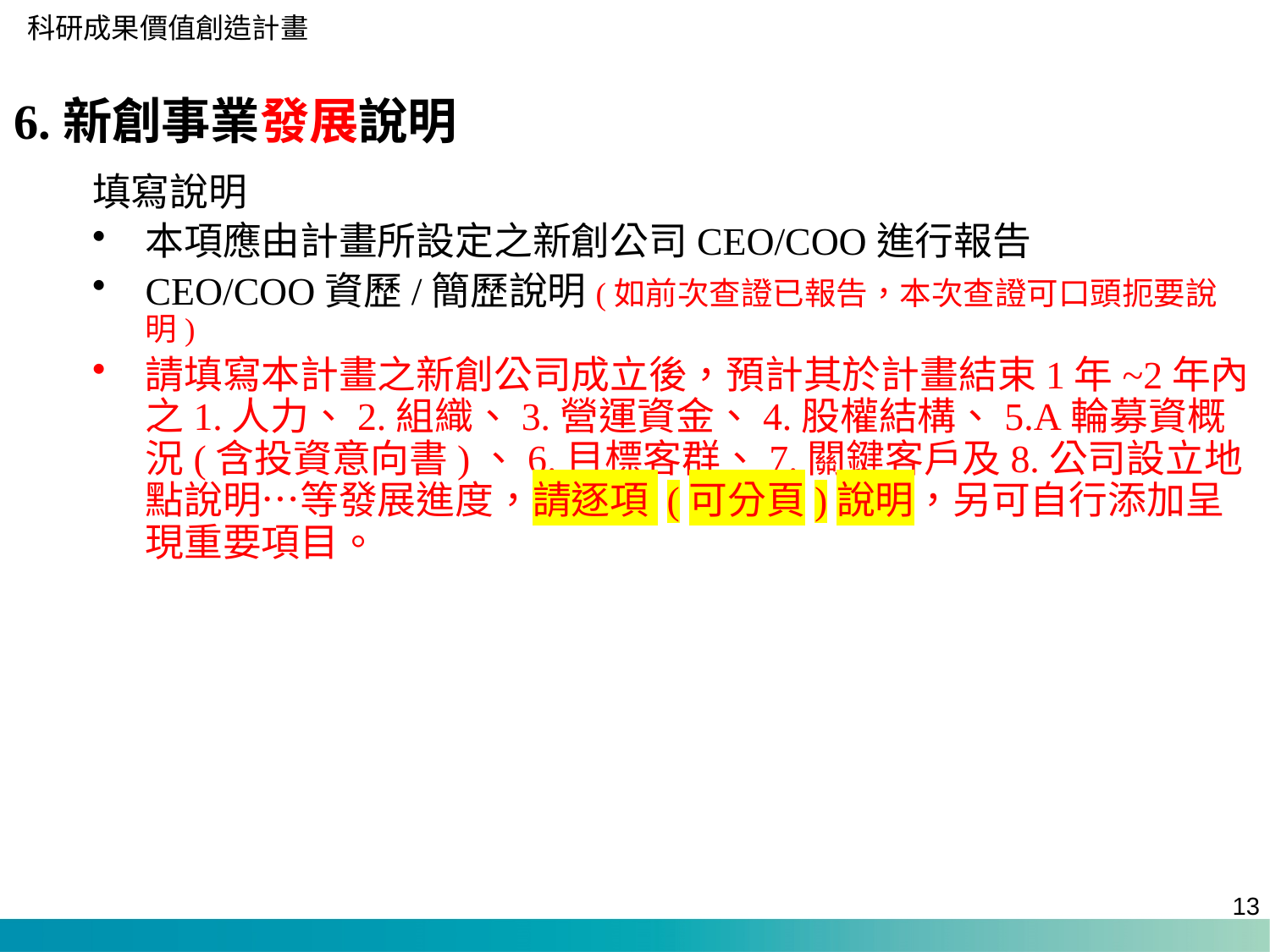

6.新創事業發展說明
填寫說明
本項應由計畫所設定之新創公司CEO/COO進行報告
CEO/COO資歷/簡歷說明(如前次查證已報告，本次查證可口頭扼要說明)
請填寫本計畫之新創公司成立後，預計其於計畫結束1年~2年內之1.人力、2.組織、3.營運資金、4.股權結構、5.A輪募資概況(含投資意向書)、6.目標客群、7.關鍵客戶及8.公司設立地點說明…等發展進度，請逐項 (可分頁)說明，另可自行添加呈現重要項目。
13